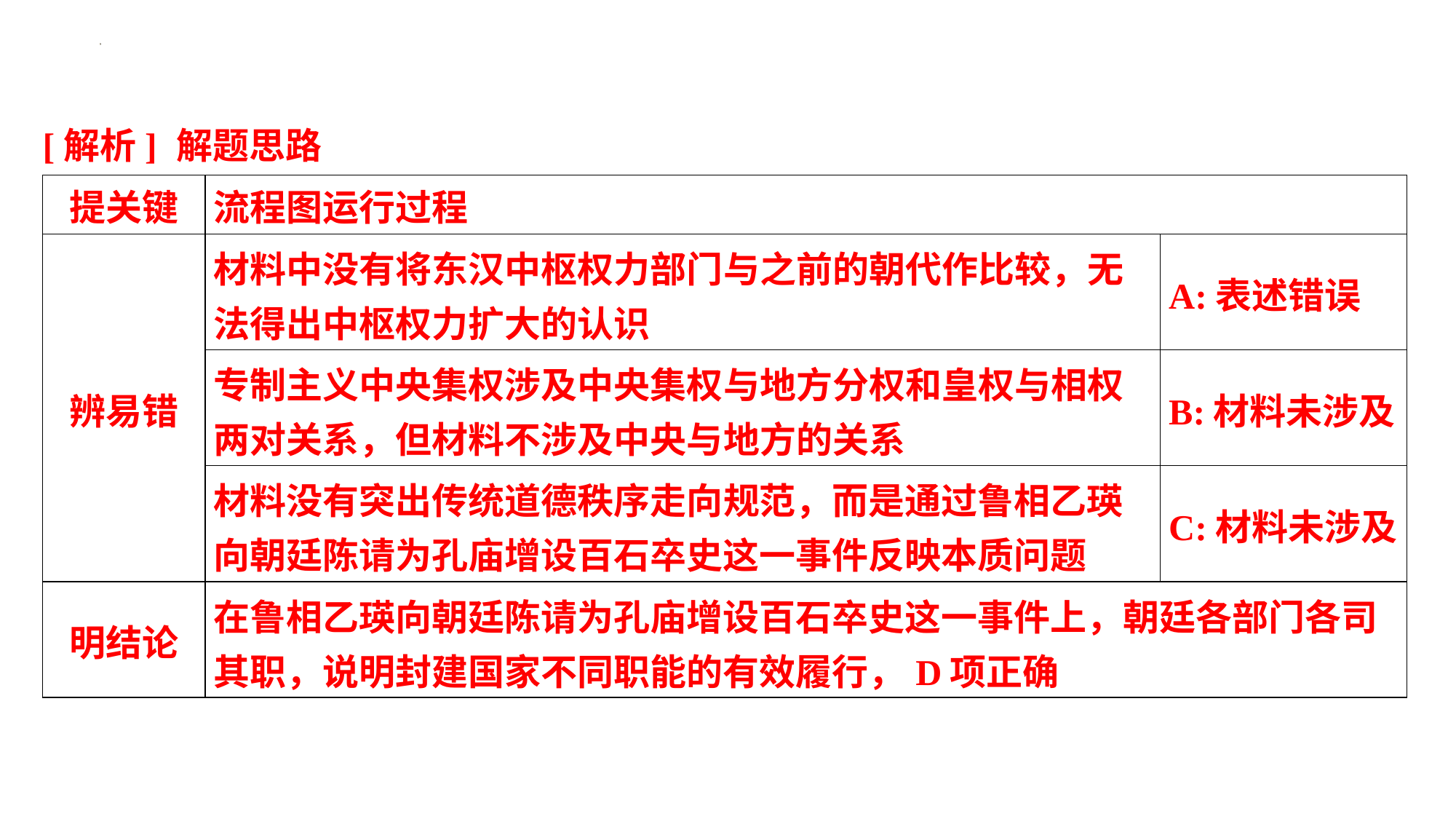

[解析] 解题思路
| 提关键 | 流程图运行过程 |  |
| --- | --- | --- |
| 辨易错 | 材料中没有将东汉中枢权力部门与之前的朝代作比较，无 法得出中枢权力扩大的认识 | A:表述错误 |
|  | 专制主义中央集权涉及中央集权与地方分权和皇权与相权 两对关系，但材料不涉及中央与地方的关系 | B:材料未涉及 |
|  | 材料没有突出传统道德秩序走向规范，而是通过鲁相乙瑛 向朝廷陈请为孔庙增设百石卒史这一事件反映本质问题 | C:材料未涉及 |
| 明结论 | 在鲁相乙瑛向朝廷陈请为孔庙增设百石卒史这一事件上，朝廷各部门各司 其职，说明封建国家不同职能的有效履行，D项正确 |  |